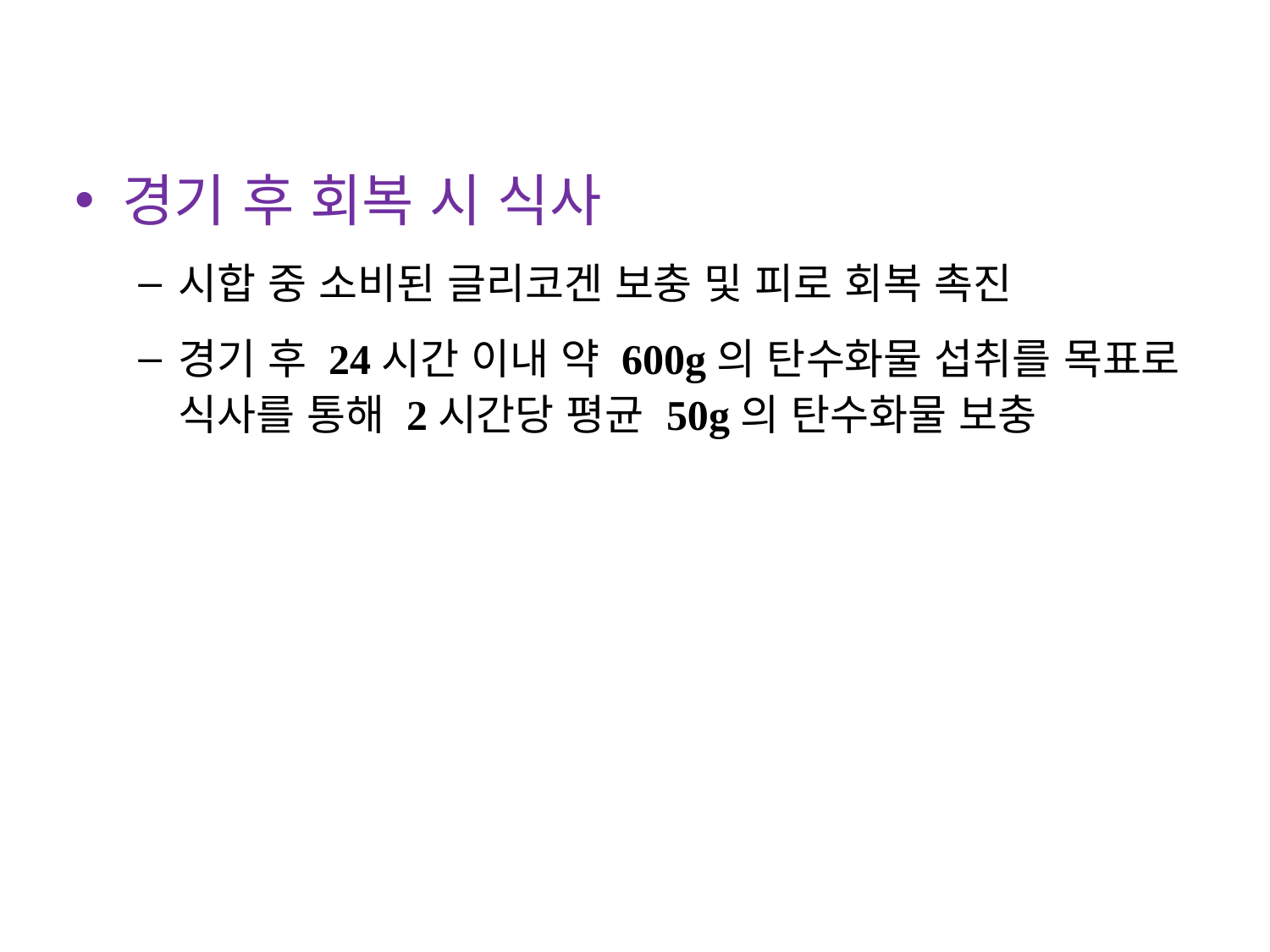

경기 후 회복 시 식사
시합 중 소비된 글리코겐 보충 및 피로 회복 촉진
경기 후 24시간 이내 약 600g의 탄수화물 섭취를 목표로 식사를 통해 2시간당 평균 50g의 탄수화물 보충